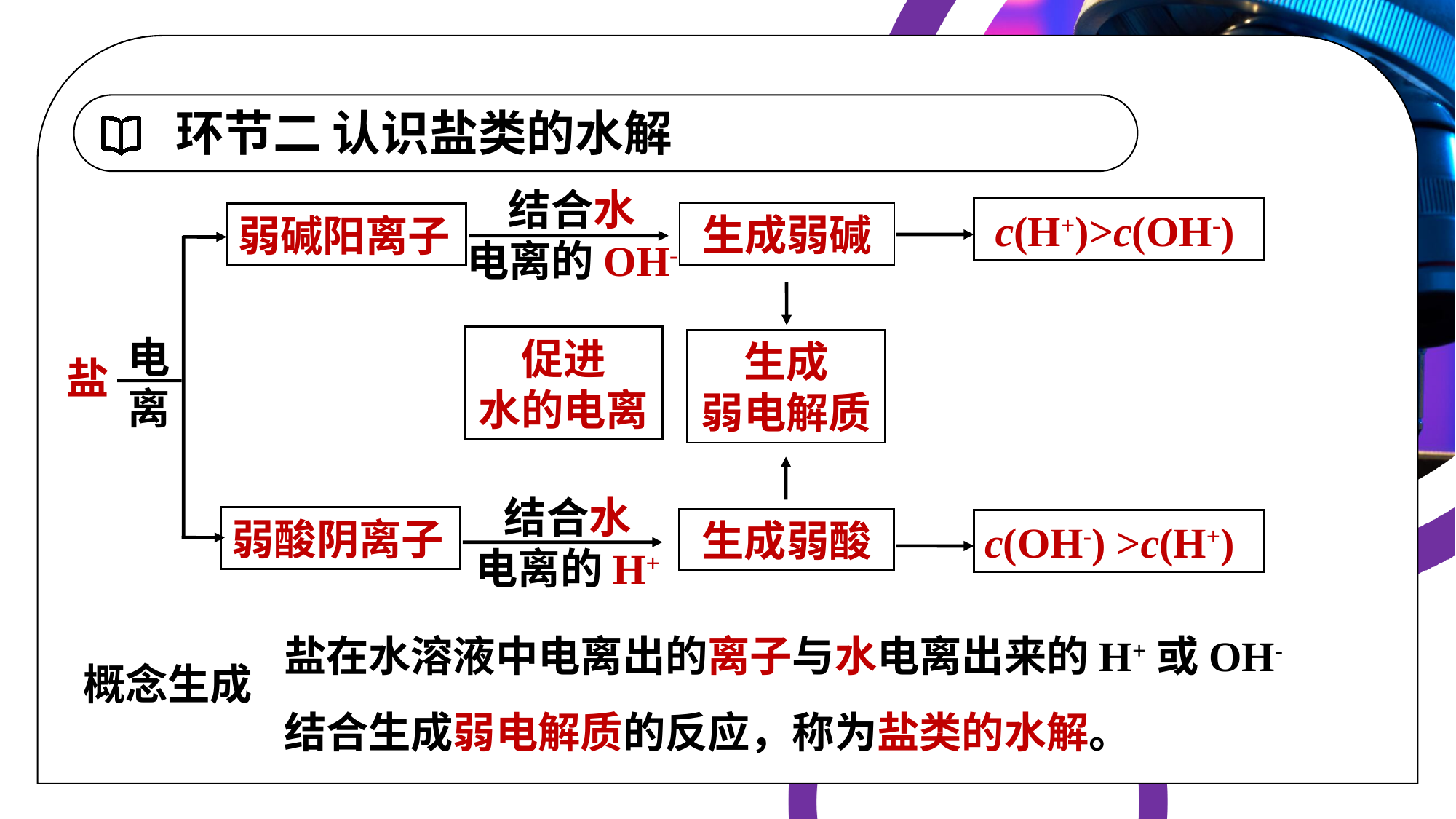

环节二 认识盐类的水解
结合水
电离的OH-
 c(H+)>c(OH-)
生成弱碱
弱碱阳离子

电离
促进
水的电离
生成
弱电解质
盐

结合水
电离的H+
弱酸阴离子
生成弱酸
c(OH-) >c(H+)

盐在水溶液中电离出的离子与水电离出来的H+或OH-结合生成弱电解质的反应，称为盐类的水解。
概念生成